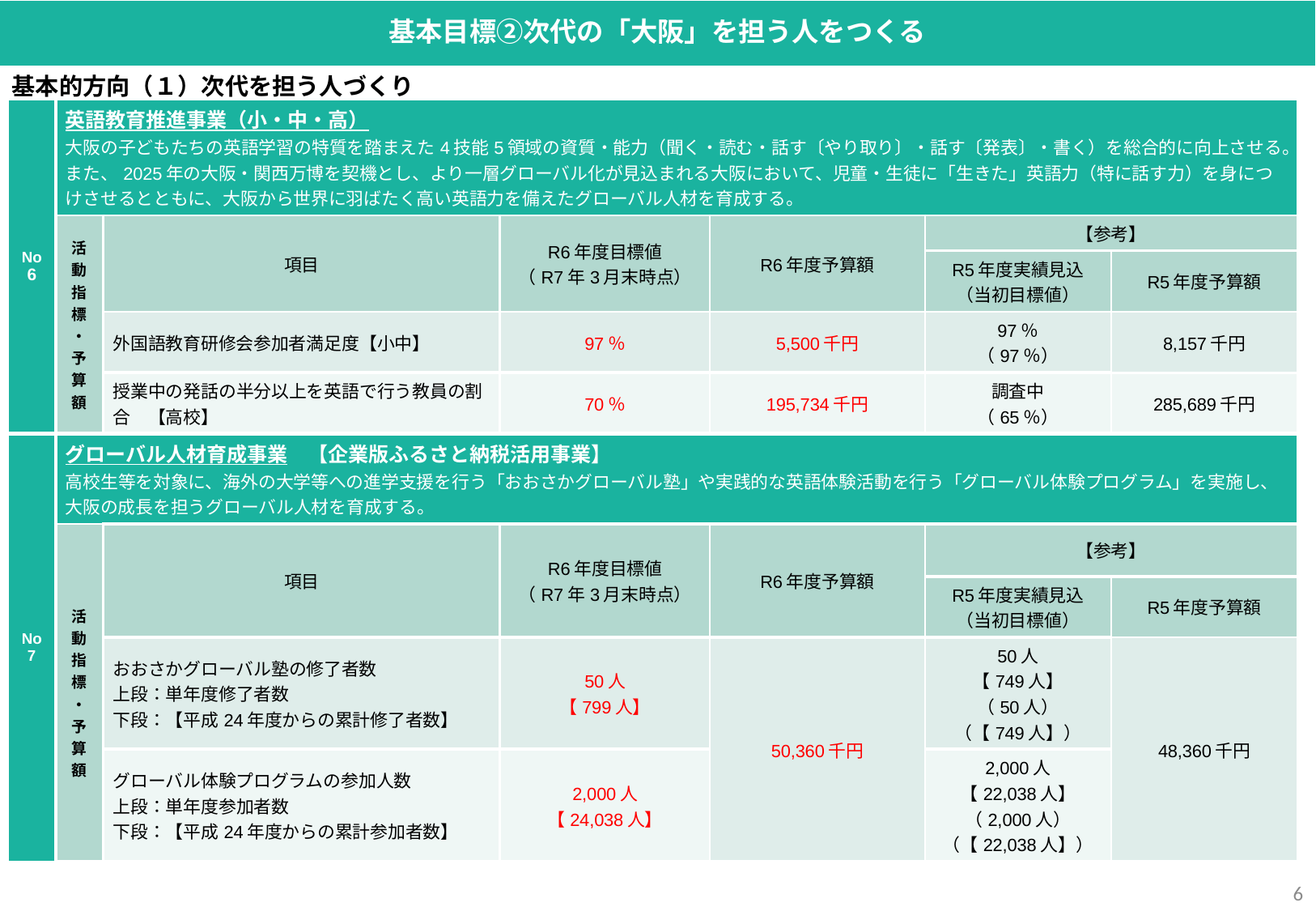

基本目標②次代の「大阪」を担う人をつくる
基本的方向（１）次代を担う人づくり
| No 6 | 英語教育推進事業（小・中・高） 大阪の子どもたちの英語学習の特質を踏まえた4技能5領域の資質・能力（聞く・読む・話す〔やり取り〕・話す〔発表〕・書く）を総合的に向上させる。 また、2025年の大阪・関西万博を契機とし、より一層グローバル化が見込まれる大阪において、児童・生徒に「生きた」英語力（特に話す力）を身につけさせるとともに、大阪から世界に羽ばたく高い英語力を備えたグローバル人材を育成する。 |  |  |  |  |  |
| --- | --- | --- | --- | --- | --- | --- |
|  | 活動指標・予算額 | 項目 | R6年度目標値 （R7年3月末時点） | R6年度予算額 | 【参考】 |  |
|  | 活動指標・実績 | 項目 | R6年度目標値 （令和6年3月末時点） | 令和6年度予算額 | R5年度実績見込 （当初目標値） | R5年度予算額 |
|  |  | 外国語教育研修会参加者満足度【小中】 | 97％ | 5,500千円 | 97％ （97％） | 8,157千円 |
|  |  | 授業中の発話の半分以上を英語で行う教員の割合　【高校】 | 70％ | 195,734千円 | 調査中 （65％） | 285,689千円 |
| No 7 | グローバル人材育成事業　【企業版ふるさと納税活用事業】 高校生等を対象に、海外の大学等への進学支援を行う「おおさかグローバル塾」や実践的な英語体験活動を行う「グローバル体験プログラム」を実施し、大阪の成長を担うグローバル人材を育成する。 |  |  |  |  |  |
|  | 活動指標・予算額 | 項目 | R6年度目標値 （R7年3月末時点） | R6年度予算額 | 【参考】 |  |
|  | 活動指標・実績 | 項目 | R6年度目標値 （令和6年3月末時点） | 令和6年度予算額 | R5年度実績見込 （当初目標値） | R5年度予算額 |
|  |  | おおさかグローバル塾の修了者数 上段：単年度修了者数 下段：【平成24年度からの累計修了者数】 | 50人 【799人】 | 50,360千円 | 50人 【749人】 （50人） （【749人】） | 48,360千円 |
|  |  | グローバル体験プログラムの参加人数 上段：単年度参加者数 下段：【平成24年度からの累計参加者数】 | 2,000人 【24,038人】 | 2,402人 【20,440人】 （1,971人）（【18,038人】） | 2,000人 【22,038人】 （2,000人） （【22,038人】） |  |
6